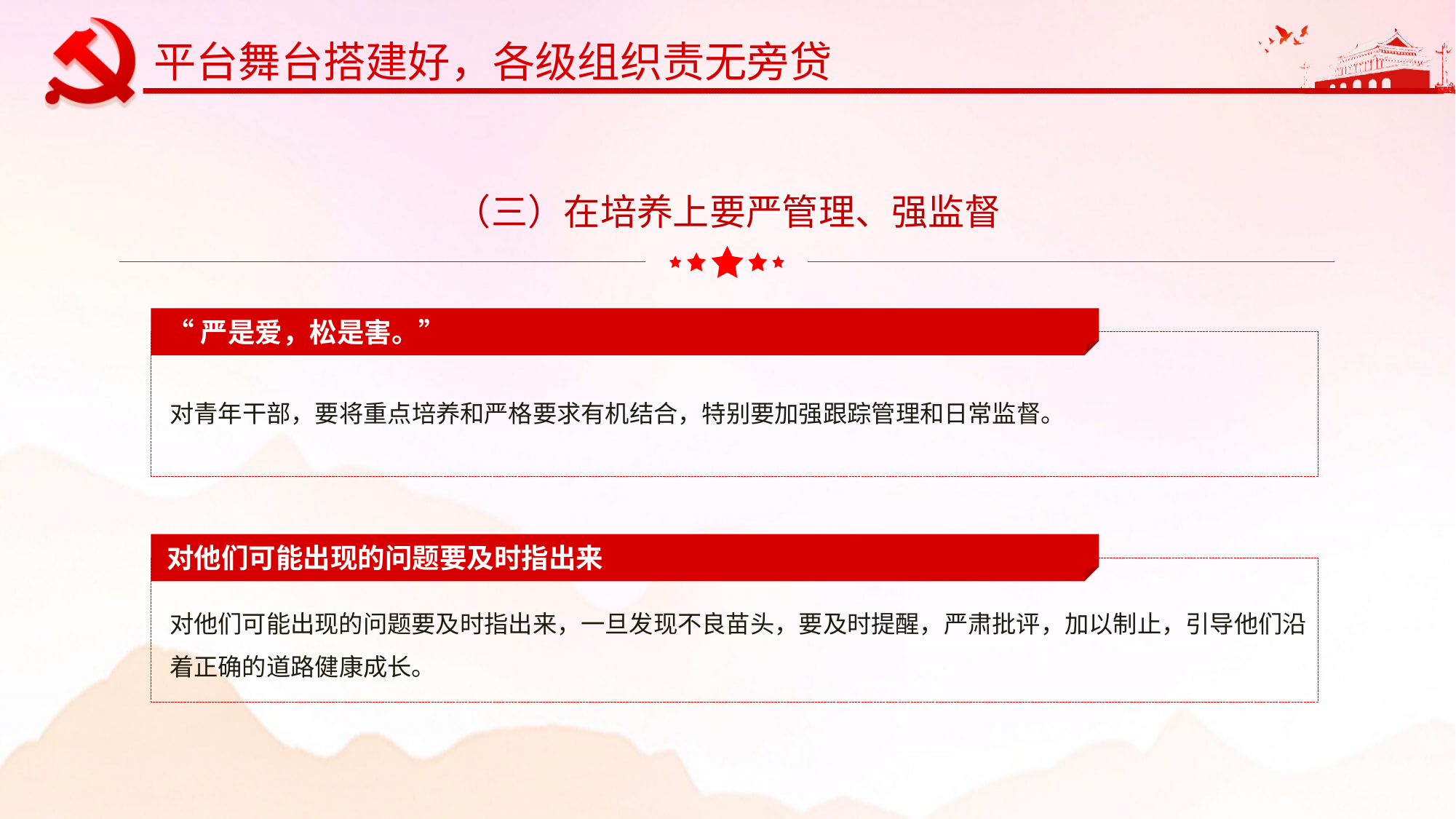

（三）在培养上要严管理、强监督

“严是爱，松是害。”

对青年干部，要将重点培养和严格要求有机结合，特别要加强跟踪管理和日常监督。

对他们可能出现的问题要及时指出来

对他们可能出现的问题要及时指出来，一旦发现不良苗头，要及时提醒，严肃批评，加以制止，引导他们沿着正确的道路健康成长。